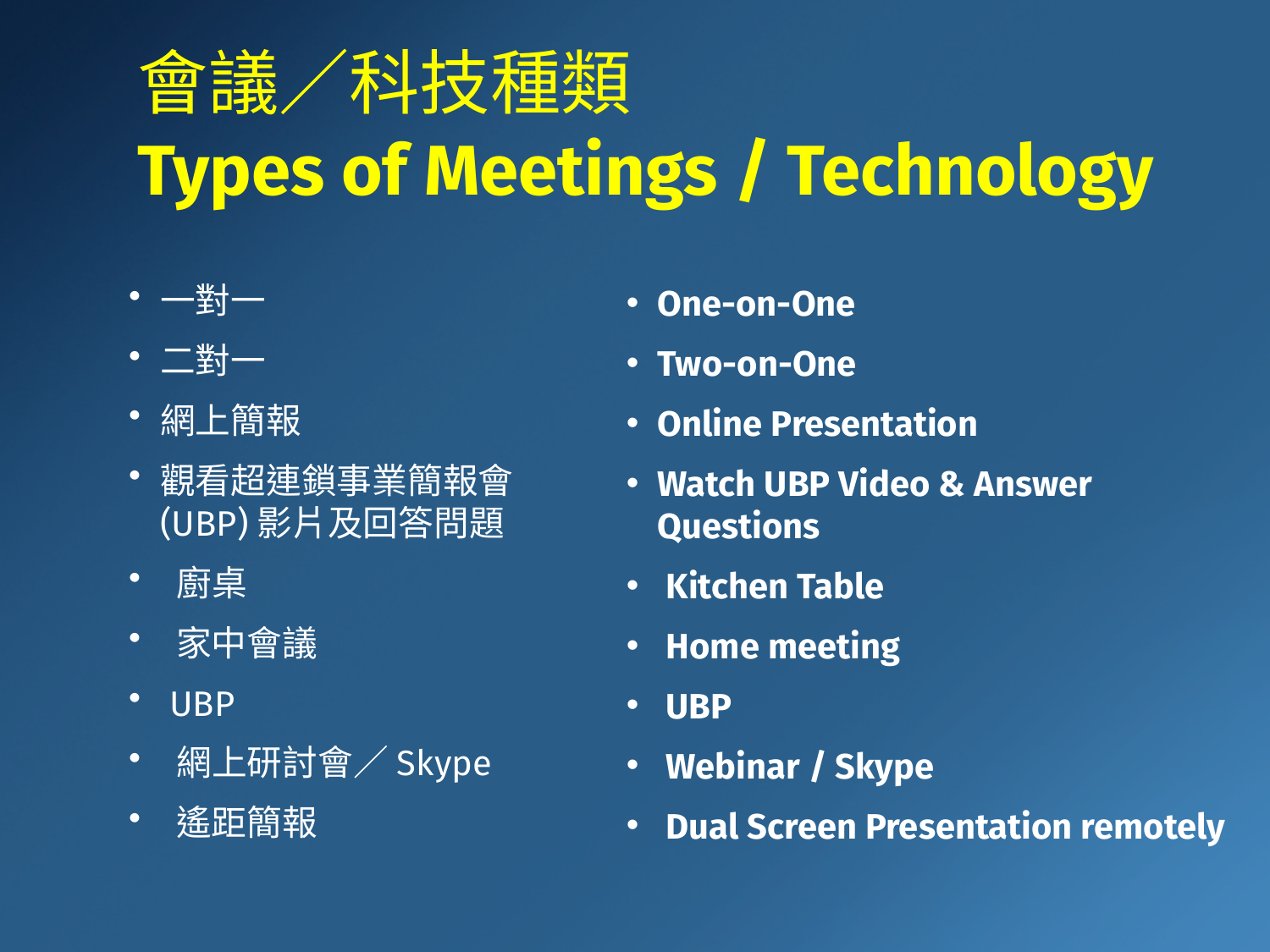

會議／科技種類
Types of Meetings / Technology
一對一
二對一
網上簡報
觀看超連鎖事業簡報會(UBP)影片及回答問題
 廚桌
 家中會議
 UBP
 網上研討會／Skype
 遙距簡報
One-on-One
Two-on-One
Online Presentation
Watch UBP Video & Answer Questions
 Kitchen Table
 Home meeting
 UBP
 Webinar / Skype
 Dual Screen Presentation remotely